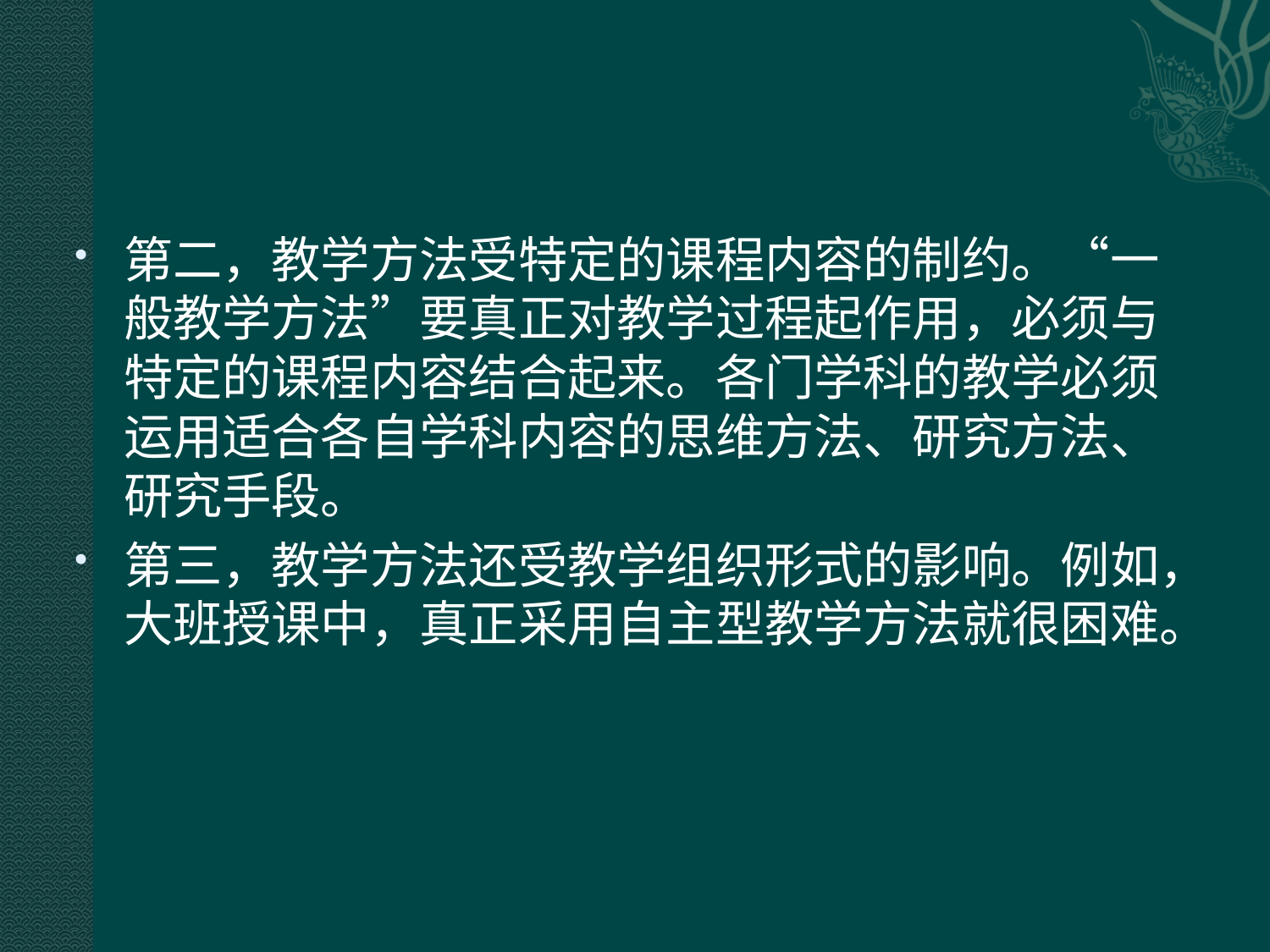

#
第二，教学方法受特定的课程内容的制约。“一般教学方法”要真正对教学过程起作用，必须与特定的课程内容结合起来。各门学科的教学必须运用适合各自学科内容的思维方法、研究方法、研究手段。
第三，教学方法还受教学组织形式的影响。例如，大班授课中，真正采用自主型教学方法就很困难。